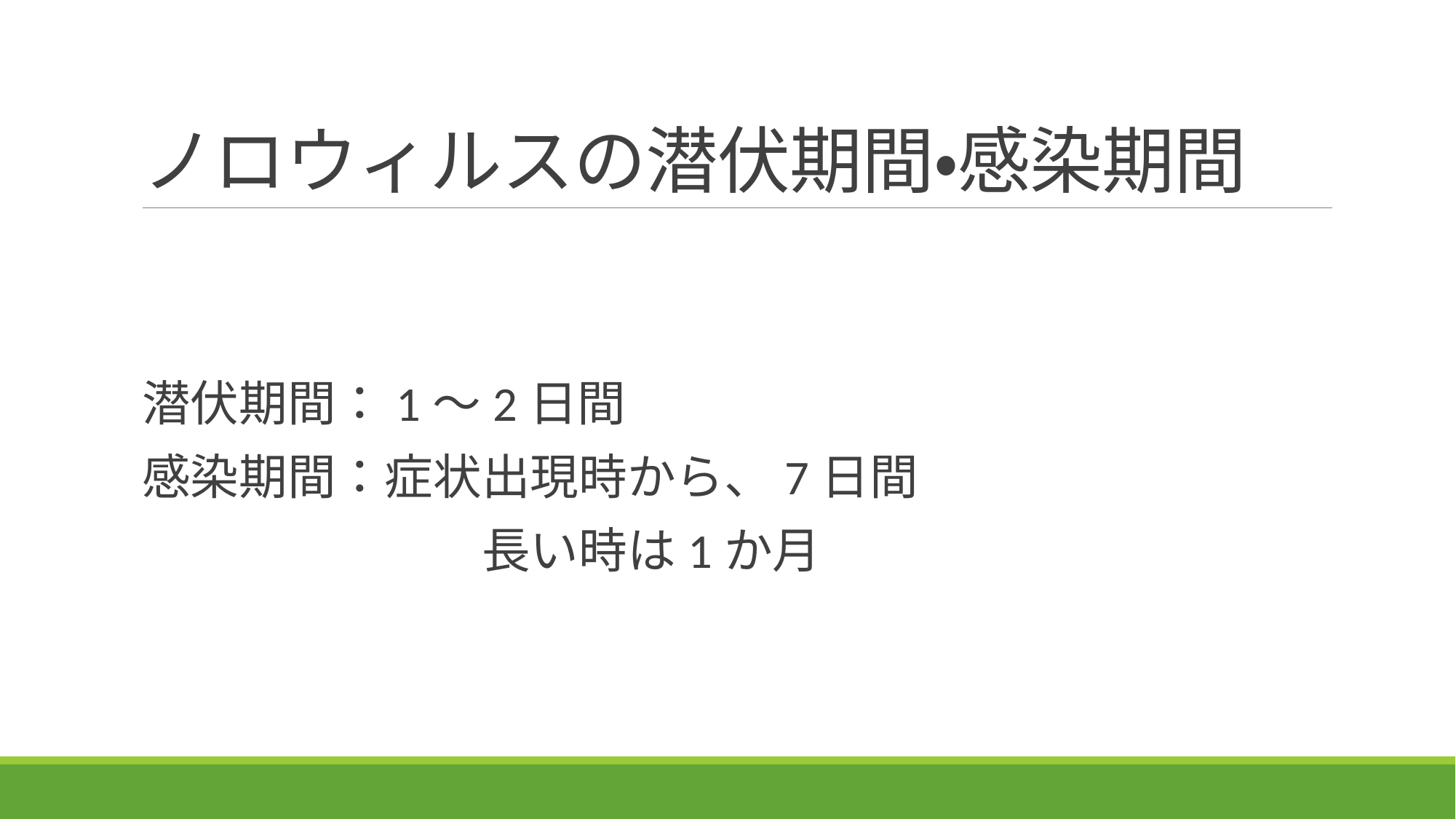

# ノロウィルスの潜伏期間・感染期間

潜伏期間：1～2日間
感染期間：症状出現時から、7日間
　　　　　　　長い時は1か月